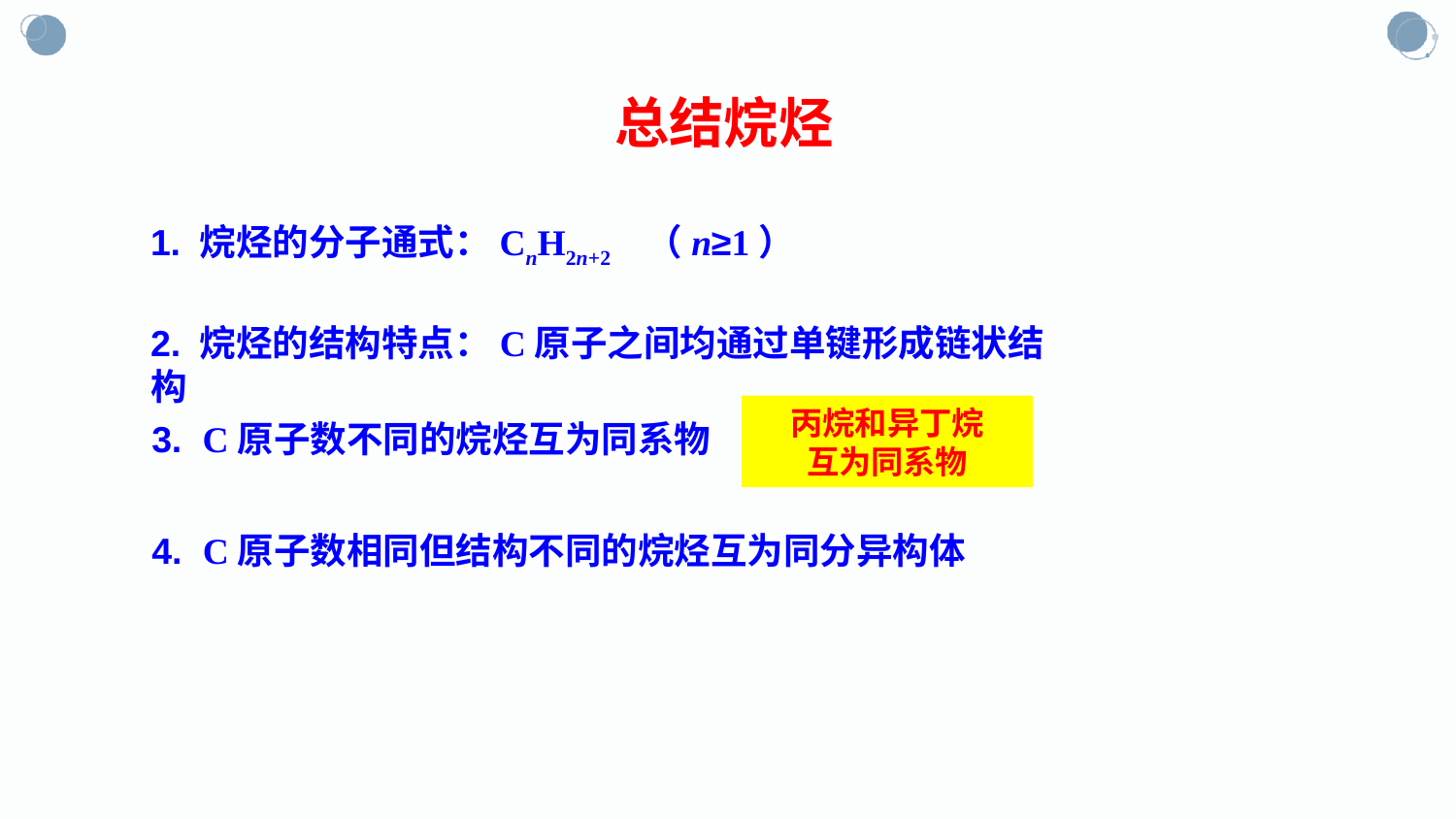

总结烷烃
1. 烷烃的分子通式：CnH2n+2     （n≥1）
2. 烷烃的结构特点：C原子之间均通过单键形成链状结构
丙烷和异丁烷
互为同系物
3.  C原子数不同的烷烃互为同系物
4.  C原子数相同但结构不同的烷烃互为同分异构体